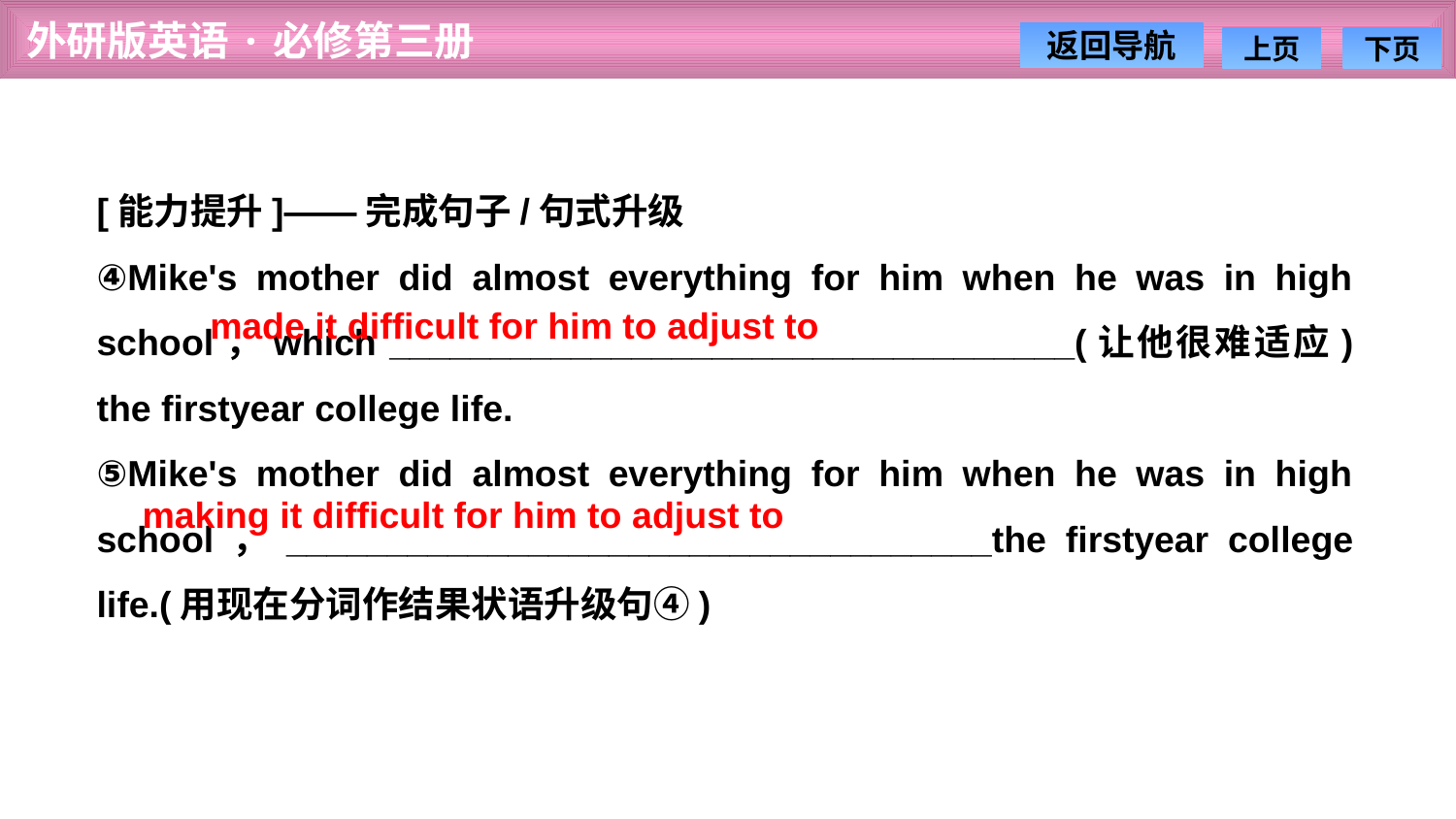

[能力提升]——完成句子/句式升级
④Mike's mother did almost everything for him when he was in high school，which __________________________________(让他很难适应) the first­year college life.
⑤Mike's mother did almost everything for him when he was in high school，___________________________________the first­year college life.(用现在分词作结果状语升级句④)
made it difficult for him to adjust to
making it difficult for him to adjust to